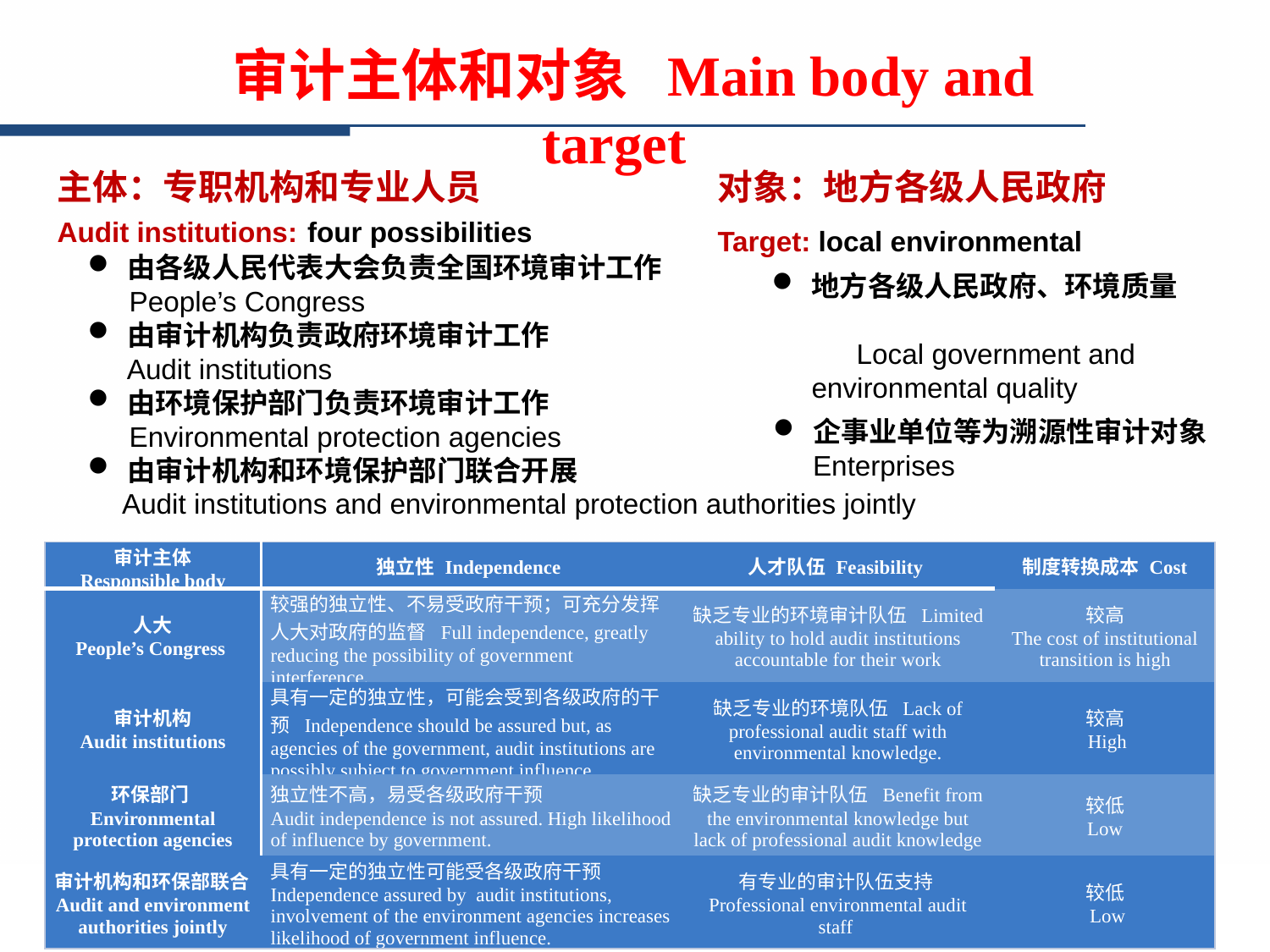

审计主体和对象  Main body and target
对象：地方各级人民政府
Target: local environmental
地方各级人民政府、环境质量                                                                               Local government and environmental quality
企事业单位等为溯源性审计对象Enterprises
主体：专职机构和专业人员
Audit institutions: four possibilities
由各级人民代表大会负责全国环境审计工作
People’s Congress
由审计机构负责政府环境审计工作
     Audit institutions
由环境保护部门负责环境审计工作
Environmental protection agencies
由审计机构和环境保护部门联合开展
Audit institutions and environmental protection authorities jointly
| 审计主体 Responsible body | 独立性 Independence | 人才队伍 Feasibility | 制度转换成本 Cost |
| --- | --- | --- | --- |
| 人大 People’s Congress | 较强的独立性、不易受政府干预；可充分发挥人大对政府的监督 Full independence, greatly reducing the possibility of government interference. | 缺乏专业的环境审计队伍 Limited ability to hold audit institutions accountable for their work | 较高 The cost of institutional transition is high |
| 审计机构 Audit institutions | 具有一定的独立性，可能会受到各级政府的干预 Independence should be assured but, as agencies of the government, audit institutions are possibly subject to government influence. | 缺乏专业的环境队伍 Lack of professional audit staff with environmental knowledge. | 较高 High |
| 环保部门Environmental protection agencies | 独立性不高，易受各级政府干预 Audit independence is not assured. High likelihood of influence by government. | 缺乏专业的审计队伍 Benefit from the environmental knowledge but lack of professional audit knowledge | 较低 Low |
| 审计机构和环保部联合Audit and environment authorities jointly | 具有一定的独立性可能受各级政府干预Independence assured by audit institutions, involvement of the environment agencies increases likelihood of government influence. | 有专业的审计队伍支持 Professional environmental audit staff | 较低 Low |